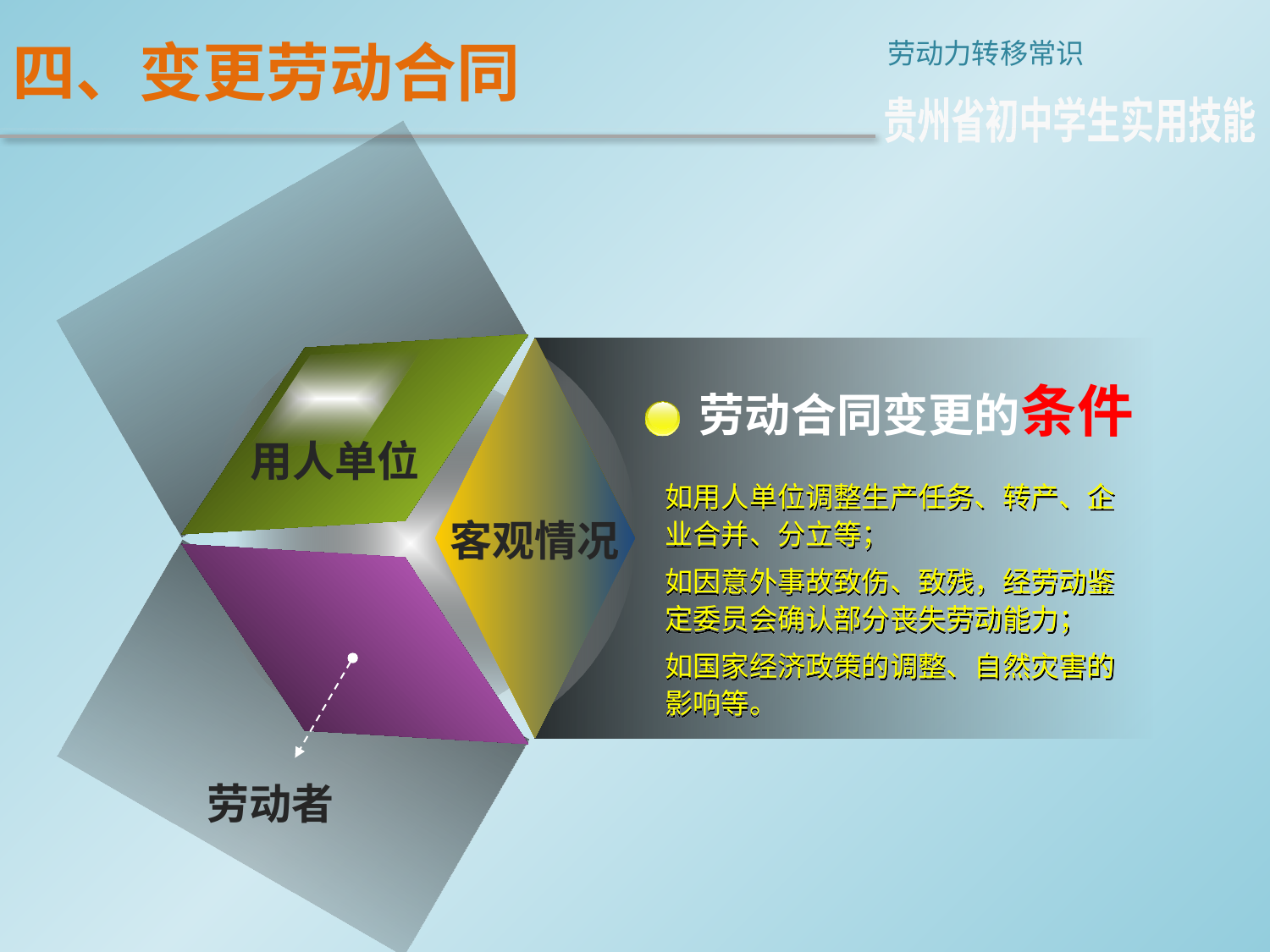

四、变更劳动合同
劳动力转移常识
贵州省初中学生实用技能

劳动合同变更的条件

用人单位

如用人单位调整生产任务、转产、企业合并、分立等；
客观情况

如因意外事故致伤、致残，经劳动鉴定委员会确认部分丧失劳动能力；
如国家经济政策的调整、自然灾害的影响等。

劳动者